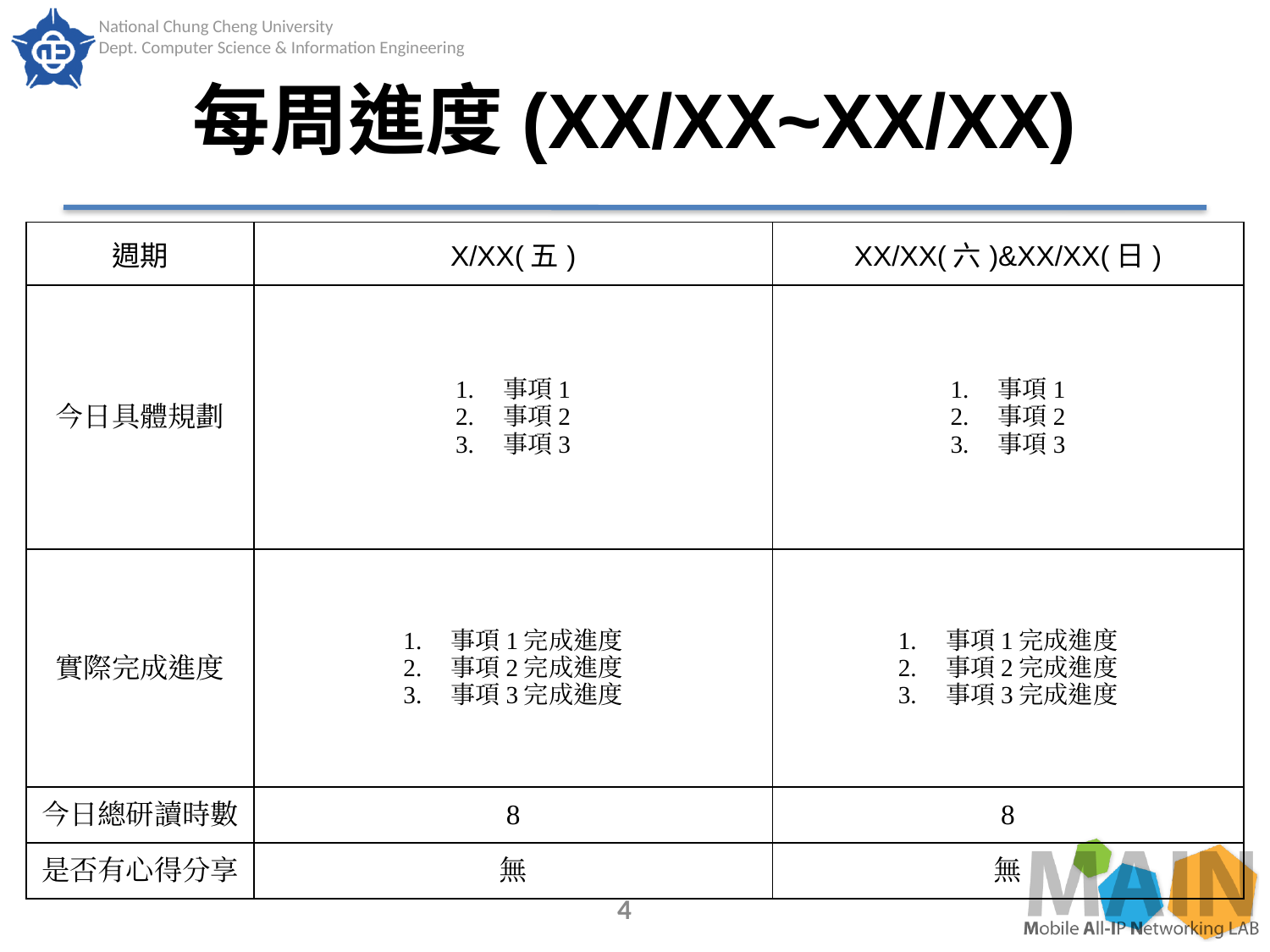

# 每周進度(XX/XX~XX/XX)
| 週期 | X/XX(五) | XX/XX(六)&XX/XX(日) |
| --- | --- | --- |
| 今日具體規劃 | 事項1 事項2 事項3 | 事項1 事項2 事項3 |
| 實際完成進度 | 事項1完成進度 事項2完成進度 事項3完成進度 | 事項1完成進度 事項2完成進度 事項3完成進度 |
| 今日總研讀時數 | 8 | 8 |
| 是否有心得分享 | 無 | 無 |
4